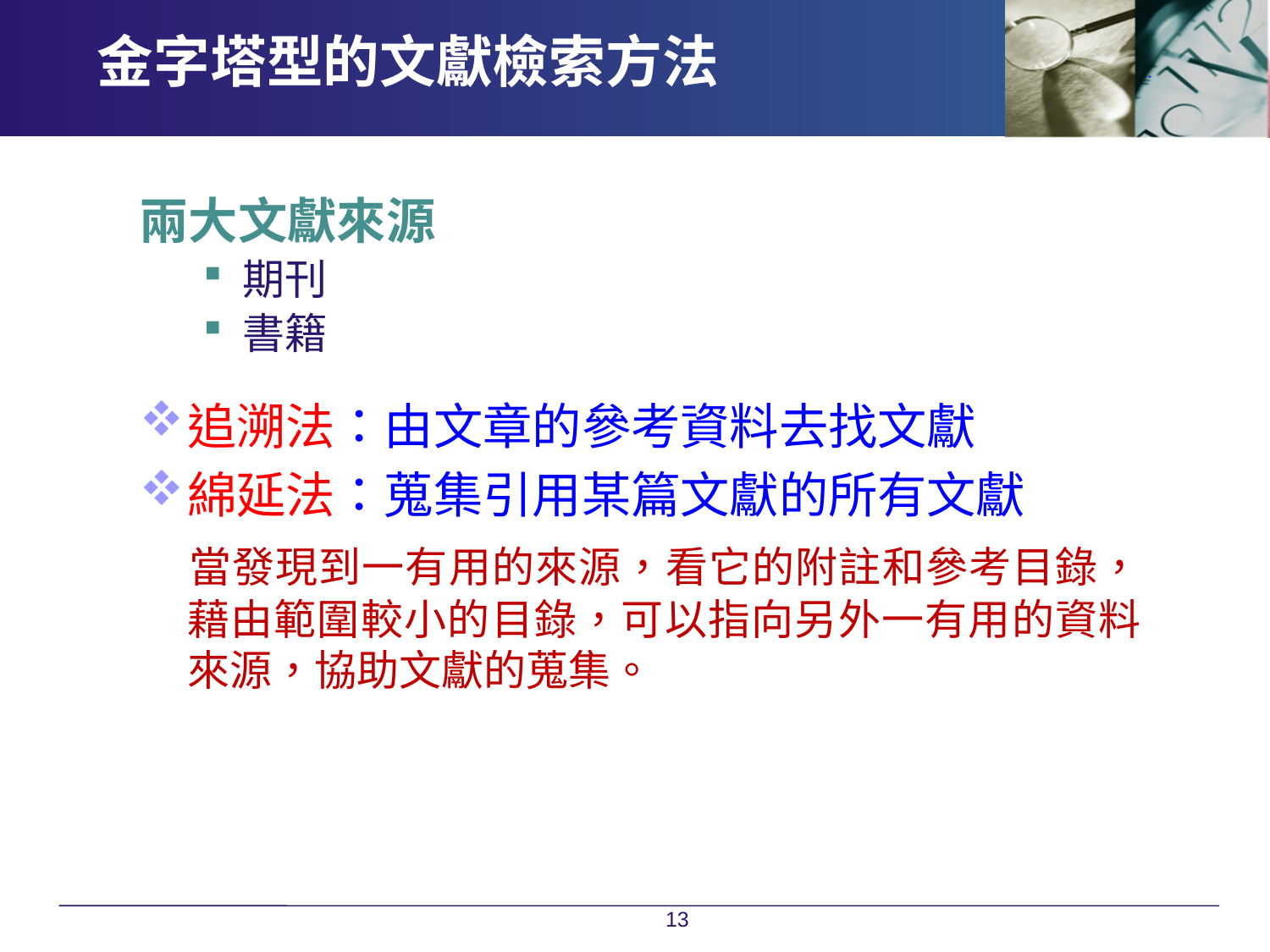

# 金字塔型的文獻檢索方法
兩大文獻來源
期刊
書籍

追溯法：由文章的參考資料去找文獻
綿延法：蒐集引用某篇文獻的所有文獻
   當發現到一有用的來源，看它的附註和參考目錄，藉由範圍較小的目錄，可以指向另外一有用的資料來源，協助文獻的蒐集。

13